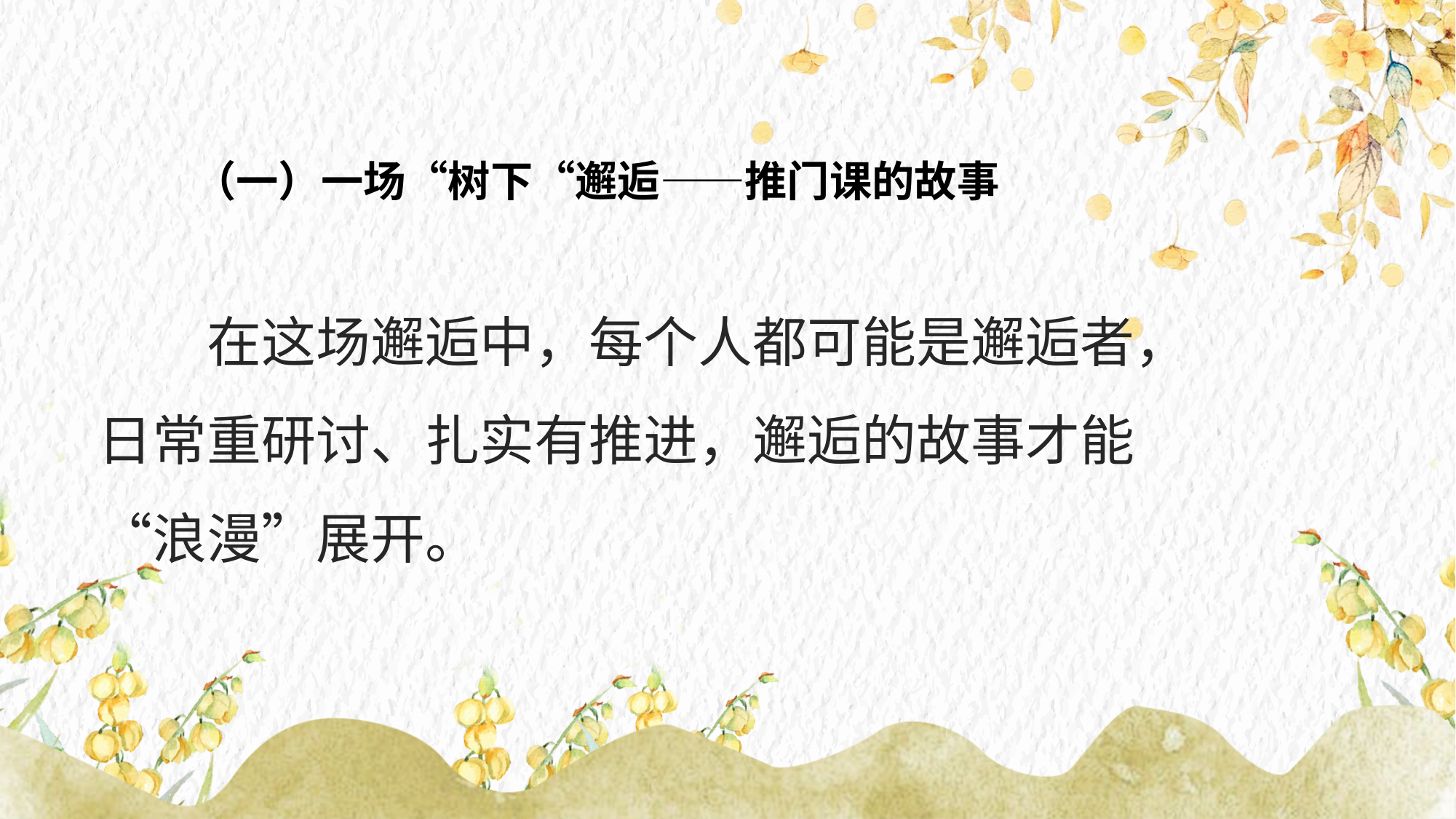

（一）一场“树下“邂逅——推门课的故事
在这场邂逅中，每个人都可能是邂逅者，日常重研讨、扎实有推进，邂逅的故事才能“浪漫”展开。